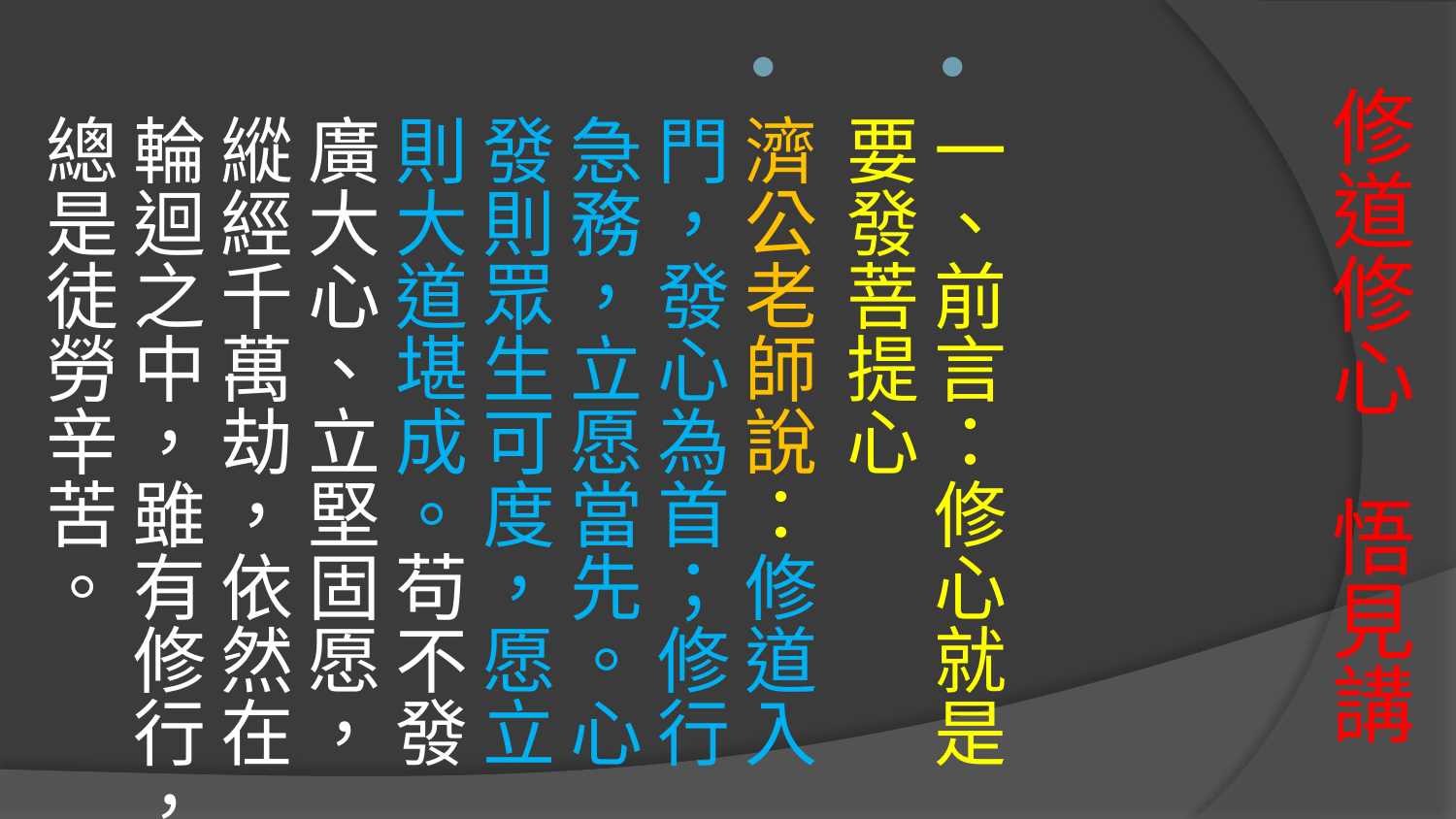

一、前言：修心就是要發菩提心
濟公老師說：修道入門，發心為首；修行急務，立愿當先。心發則眾生可度，愿立則大道堪成。苟不發廣大心、立堅固愿，縱經千萬劫，依然在輪迴之中，雖有修行，總是徒勞辛苦。
# 修道修心    悟見講